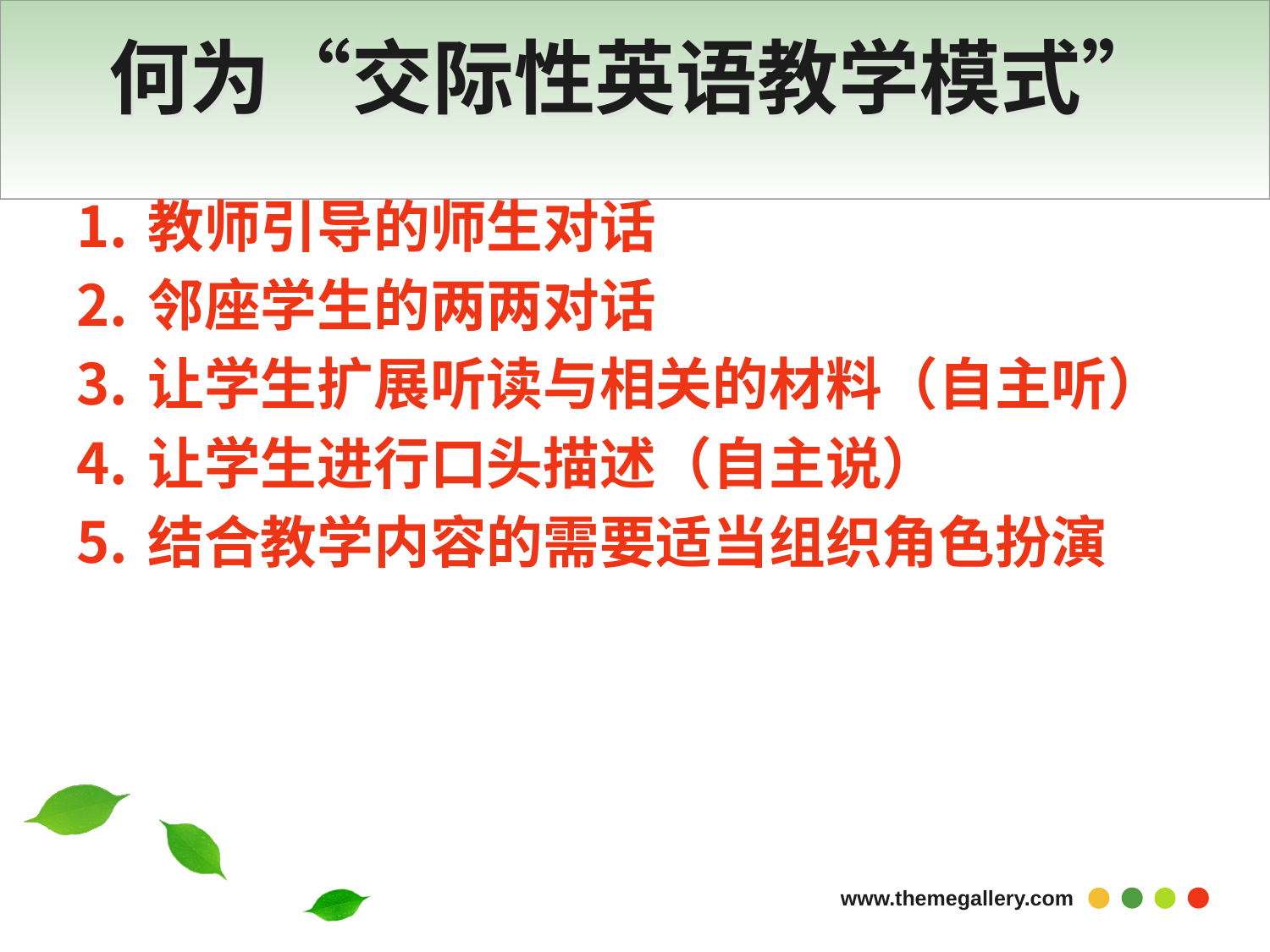

# 何为“交际性英语教学模式”
教师引导的师生对话
邻座学生的两两对话
让学生扩展听读与相关的材料（自主听）
让学生进行口头描述（自主说）
结合教学内容的需要适当组织角色扮演